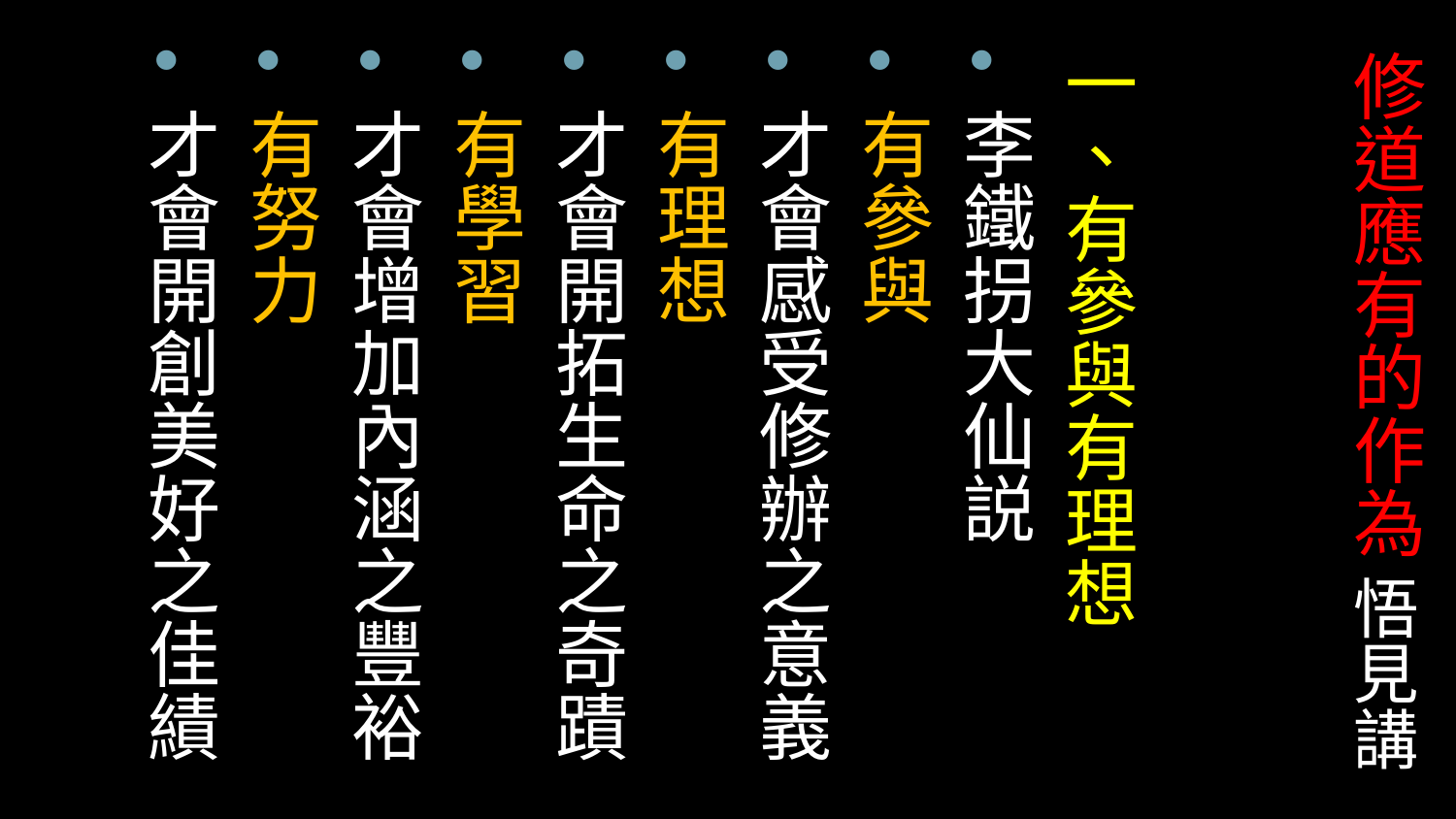

一、有參與有理想
李鐵拐大仙説
有參與
才會感受修辦之意義
有理想
才會開拓生命之奇蹟
有學習
才會增加內涵之豐裕
有努力
才會開創美好之佳績

# 修道應有的作為 悟見講